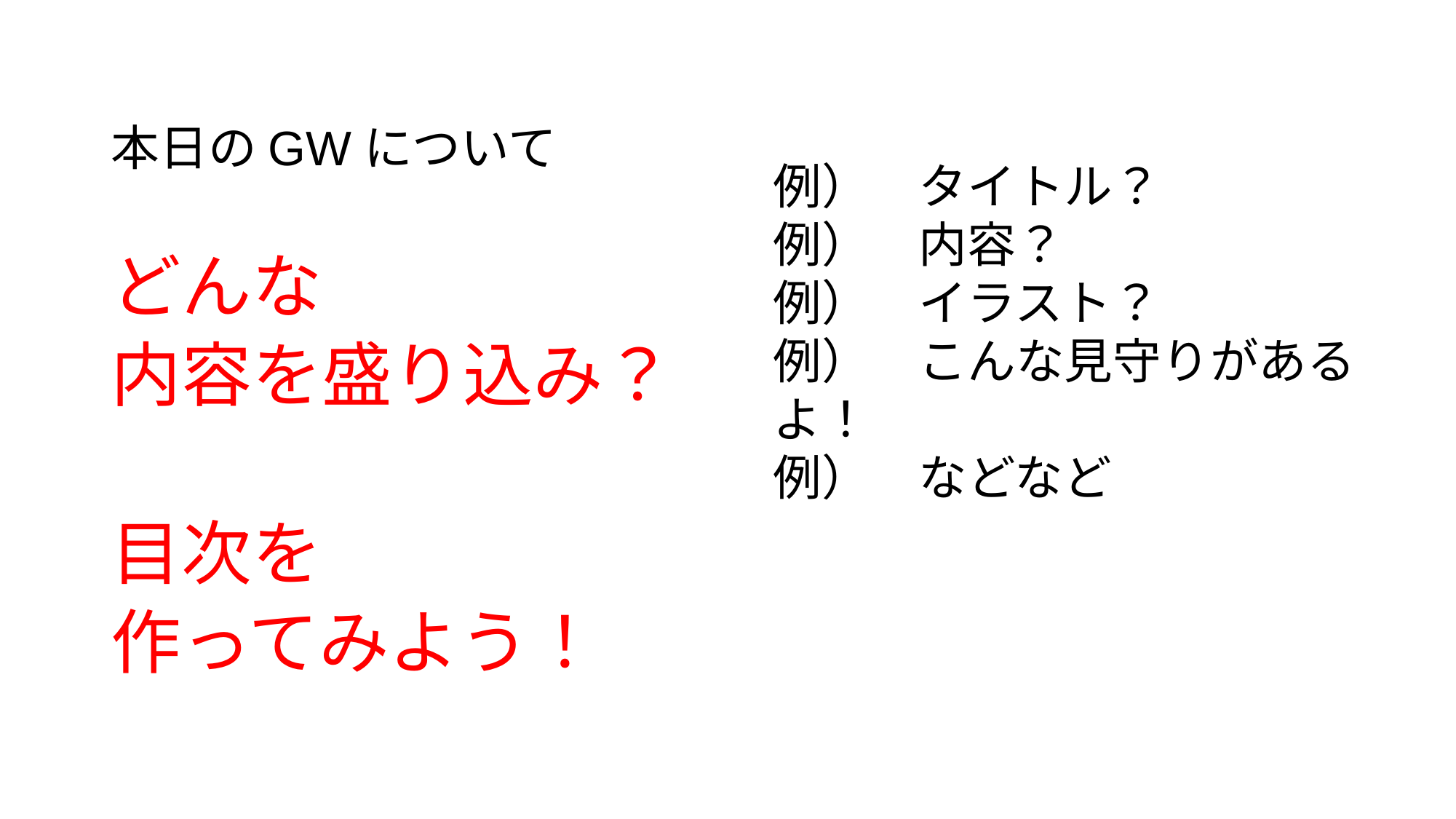

# 本日のGWについて
例）　タイトル？
例）　内容？
例）　イラスト？
例）　こんな見守りがあるよ！
例）　などなど
どんな
内容を盛り込み？

目次を
作ってみよう！